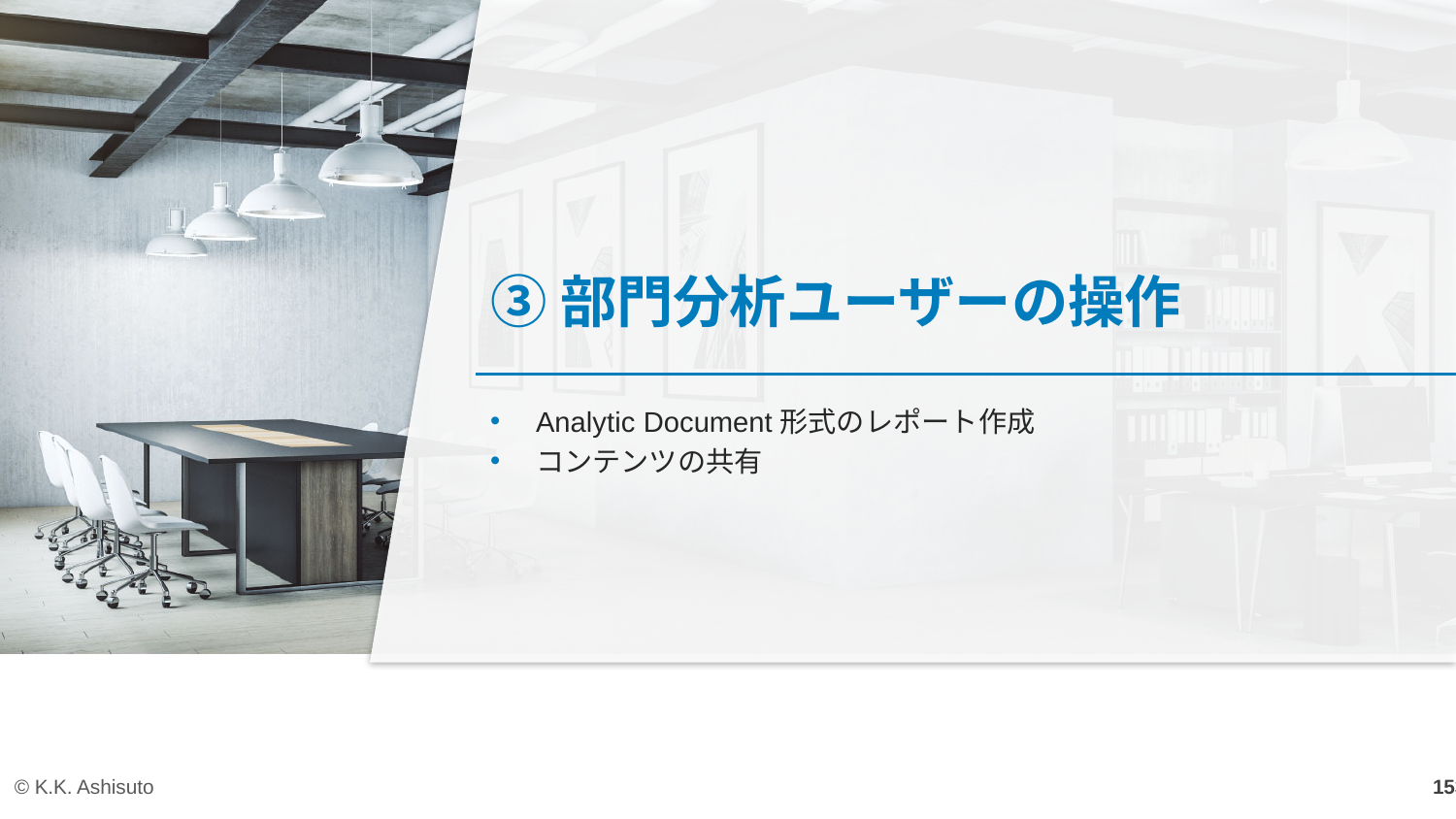

# ③部門分析ユーザーの操作
Analytic Document形式のレポート作成
コンテンツの共有
© K.K. Ashisuto
153